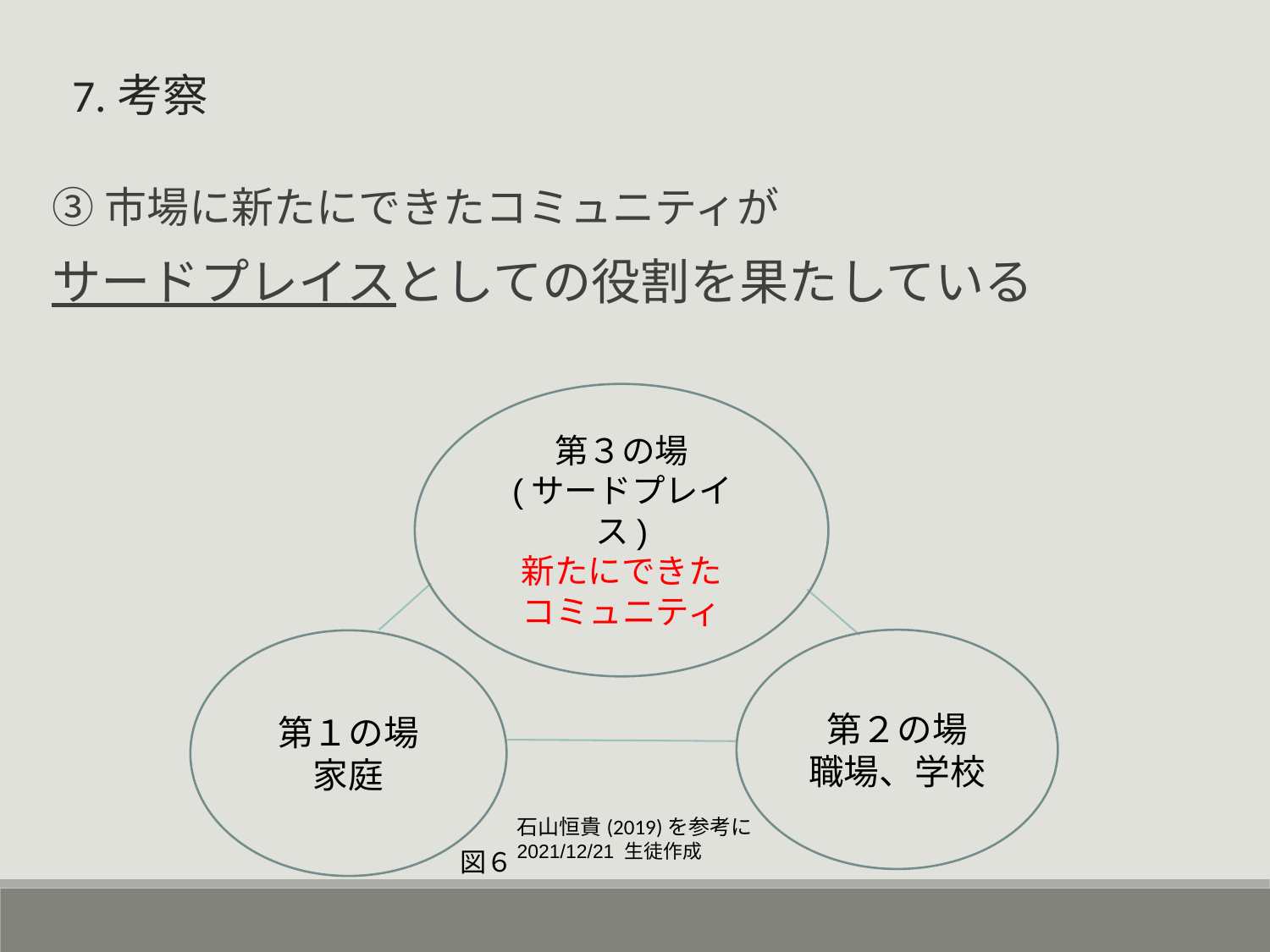

7.考察
③市場に新たにできたコミュニティが
サードプレイスとしての役割を果たしている

第３の場
(サードプレイス)
新たにできた
コミュニティ
第２の場
職場、学校
第１の場
家庭
石山恒貴(2019)を参考に
2021/12/21 生徒作成
図６